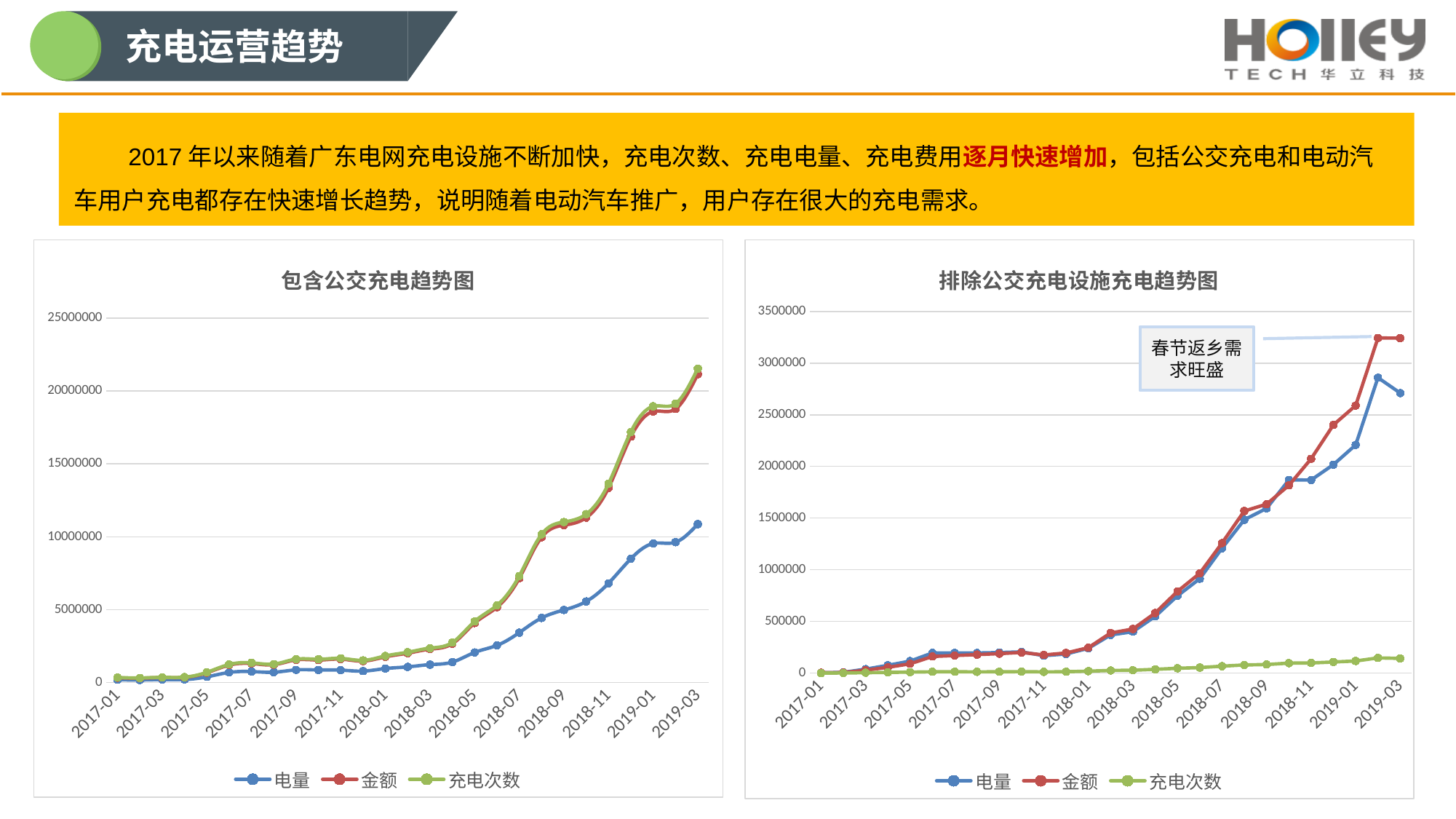

充电运营趋势

2017年以来随着广东电网充电设施不断加快，充电次数、充电电量、充电费用逐月快速增加，包括公交充电和电动汽车用户充电都存在快速增长趋势，说明随着电动汽车推广，用户存在很大的充电需求。

### Chart: 包含公交充电趋势图

| Category | 电量 | 金额 | 充电次数 |
|---|---|---|---|
| 2017-01 | 194556.97 | 133833.34 | 18388.0 |
| 2017-02 | 178140.19 | 122124.27 | 16631.0 |
| 2017-03 | 201575.55 | 138992.37 | 16488.0 |
| 2017-04 | 207508.63 | 146603.65 | 16506.0 |
| 2017-05 | 392127.82 | 279060.54 | 30791.0 |
| 2017-06 | 693225.95 | 500951.79 | 45811.0 |
| 2017-07 | 754424.29 | 552076.92 | 49542.0 |
| 2017-08 | 709751.34 | 513439.51 | 45040.0 |
| 2017-09 | 868100.76 | 690184.46 | 50647.0 |
| 2017-10 | 862566.18 | 685589.19 | 53123.0 |
| 2017-11 | 851190.7 | 757643.92 | 52014.0 |
| 2017-12 | 786154.52 | 689287.24 | 49743.0 |
| 2018-01 | 958357.52 | 808107.33 | 60310.0 |
| 2018-02 | 1075047.98 | 939911.05 | 65019.0 |
| 2018-03 | 1227378.63 | 1062694.21 | 71311.0 |
| 2018-04 | 1403986.25 | 1260040.29 | 80255.0 |
| 2018-05 | 2067052.89 | 2015918.23 | 111824.0 |
| 2018-06 | 2549163.97 | 2618607.98 | 128772.0 |
| 2018-07 | 3424768.87 | 3727251.71 | 154107.0 |
| 2018-08 | 4432184.76 | 5540354.64 | 196949.0 |
| 2018-09 | 4978529.97 | 5818377.69 | 218598.0 |
| 2018-10 | 5565819.4 | 5750460.76 | 241878.0 |
| 2018-11 | 6812208.6 | 6544796.97 | 284679.0 |
| 2018-12 | 8497984.79 | 8375468.53 | 328057.0 |
| 2019-01 | 9539968.57 | 9055688.59 | 357352.0 |
| 2019-02 | 9629448.09 | 9142542.52 | 359865.0 |
| 2019-03 | 10867434.45 | 10288202.11 | 389898.0 |

### Chart: 排除公交充电设施充电趋势图

| Category | 电量 | 金额 | 充电次数 |
|---|---|---|---|
| 2017-01 | 2955.87 | 3448.3 | 457.0 |
| 2017-02 | 7255.08 | 5833.77 | 1491.0 |
| 2017-03 | 37971.74 | 27837.97 | 3968.0 |
| 2017-04 | 75261.98 | 55878.74 | 7045.0 |
| 2017-05 | 116393.16 | 90360.34 | 9692.0 |
| 2017-06 | 195431.21 | 161009.42 | 12813.0 |
| 2017-07 | 194767.01 | 170066.16 | 12761.0 |
| 2017-08 | 194335.56 | 179111.12 | 12256.0 |
| 2017-09 | 198935.88 | 188267.13 | 12761.0 |
| 2017-10 | 205688.04 | 199720.7 | 13874.0 |
| 2017-11 | 168825.28 | 175613.62 | 12039.0 |
| 2017-12 | 184895.64 | 194772.41 | 13283.0 |
| 2018-01 | 239568.36 | 245895.11 | 18876.0 |
| 2018-02 | 369465.18 | 388396.6 | 25381.0 |
| 2018-03 | 400806.14 | 426594.84 | 27461.0 |
| 2018-04 | 548488.19 | 581512.57 | 36360.0 |
| 2018-05 | 747812.07 | 790586.8 | 46656.0 |
| 2018-06 | 913441.94 | 966082.88 | 53424.0 |
| 2018-07 | 1208373.45 | 1258686.75 | 66982.0 |
| 2018-08 | 1484135.66 | 1568974.99 | 78763.0 |
| 2018-09 | 1594120.23 | 1634663.73 | 83324.0 |
| 2018-10 | 1868830.54 | 1816644.57 | 96836.0 |
| 2018-11 | 1868379.19 | 2074113.61 | 98213.0 |
| 2018-12 | 2017641.4 | 2402253.85 | 107815.0 |
| 2019-01 | 2208288.77 | 2589116.23 | 117329.0 |
| 2019-02 | 2859110.12 | 3243308.37 | 147239.0 |
| 2019-03 | 2709912.05 | 3241470.09 | 142428.0 |
春节返乡需求旺盛